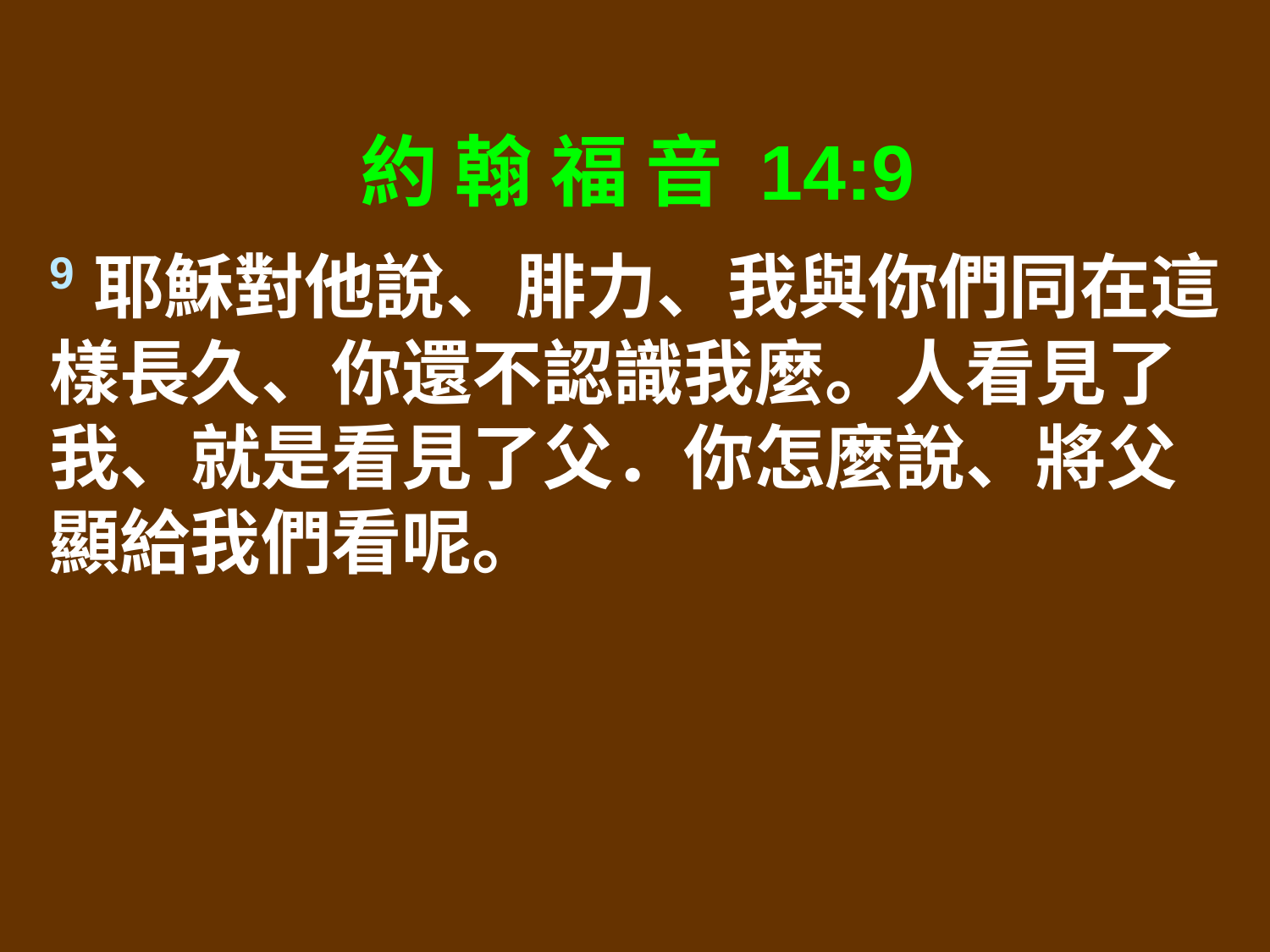

約 翰 福 音 14:9
9耶穌對他說、腓力、我與你們同在這樣長久、你還不認識我麼。人看見了我、就是看見了父．你怎麼說、將父顯給我們看呢。